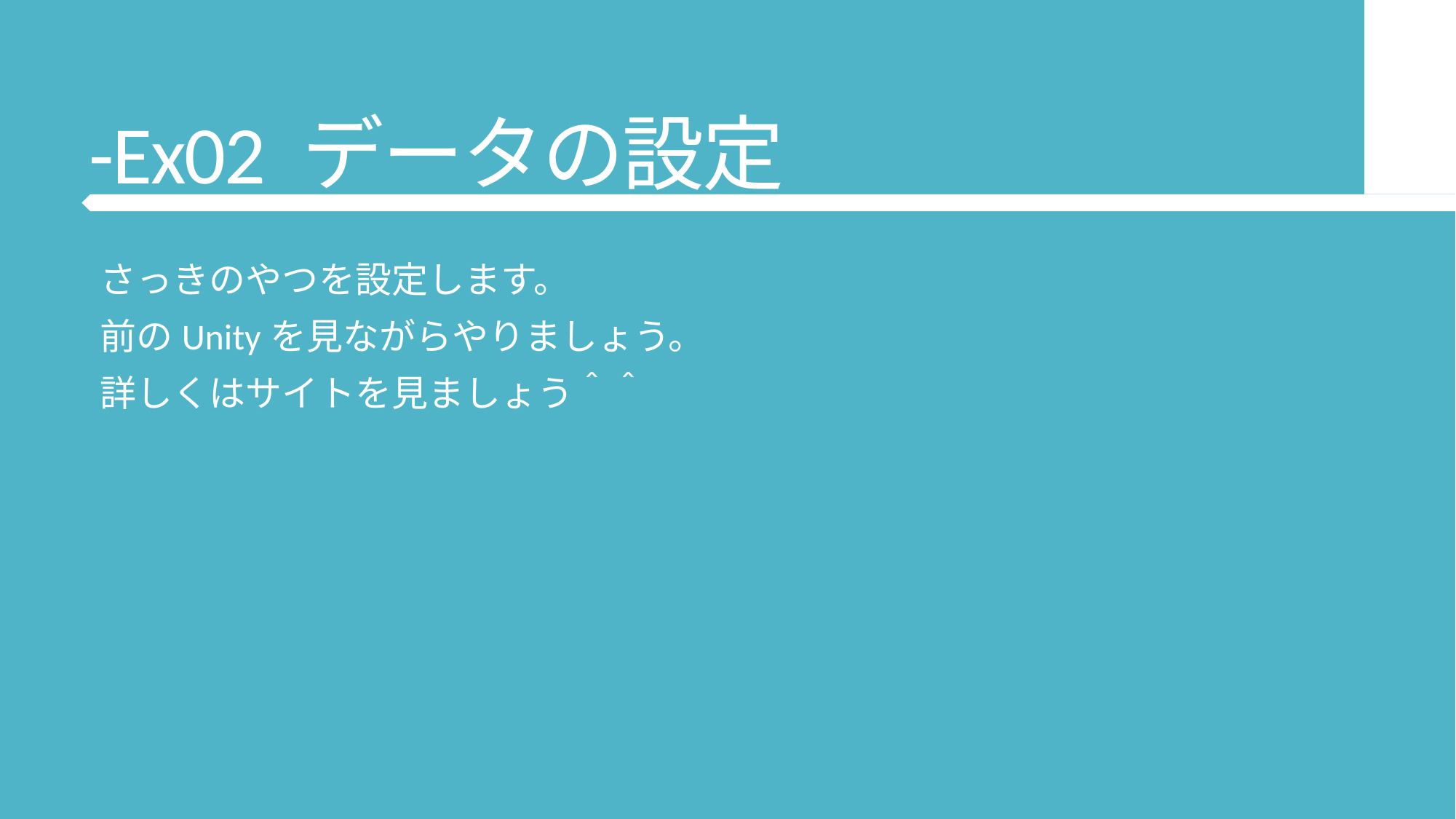

# -Ex02 データの設定
さっきのやつを設定します。
前のUnityを見ながらやりましょう。
詳しくはサイトを見ましょう＾＾